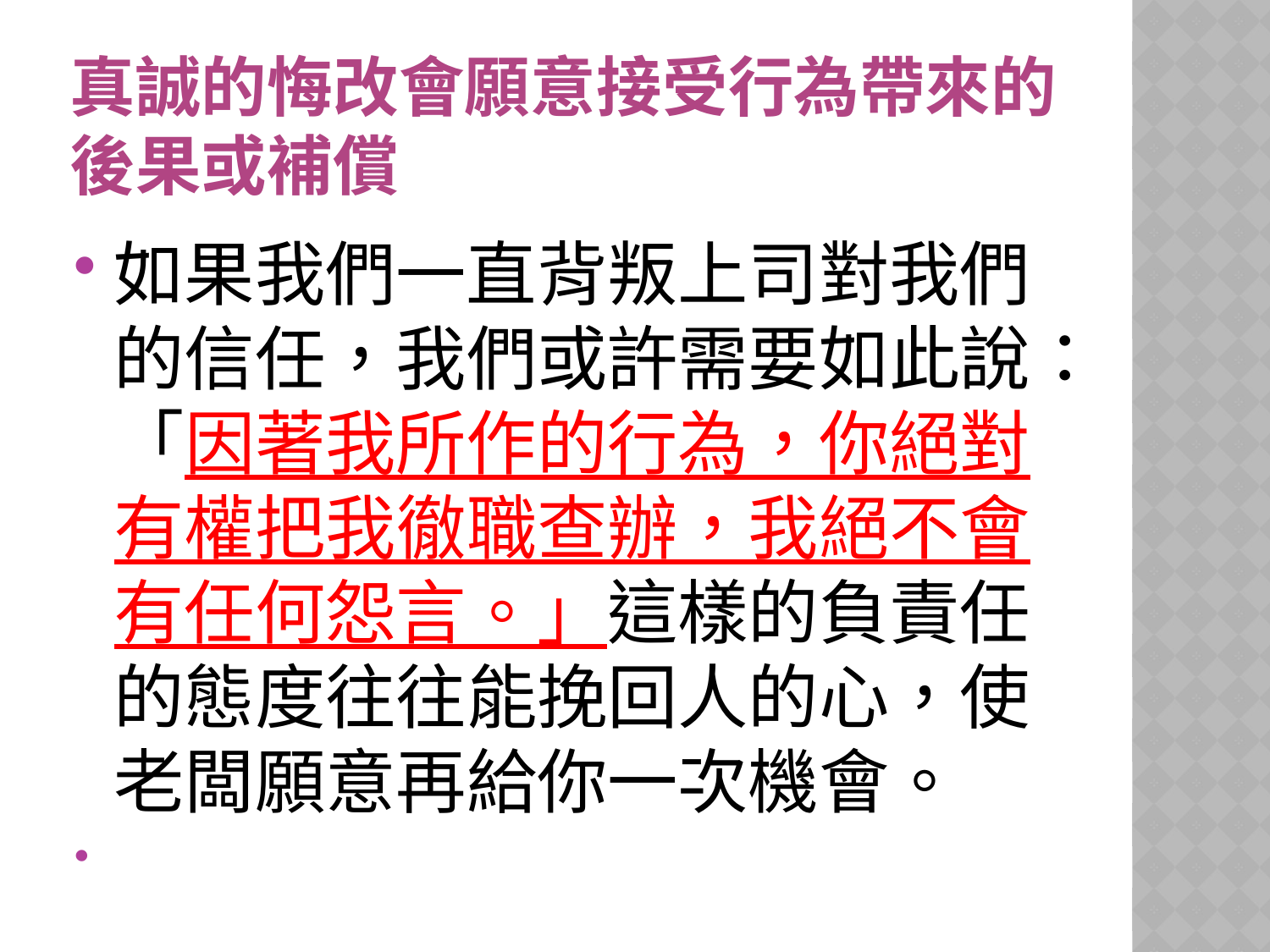

# 真誠的悔改會願意接受行為帶來的後果或補償
如果我們一直背叛上司對我們的信任，我們或許需要如此說：「因著我所作的行為，你絕對有權把我徹職查辦，我絕不會有任何怨言。」這樣的負責任的態度往往能挽回人的心，使老闆願意再給你一次機會。